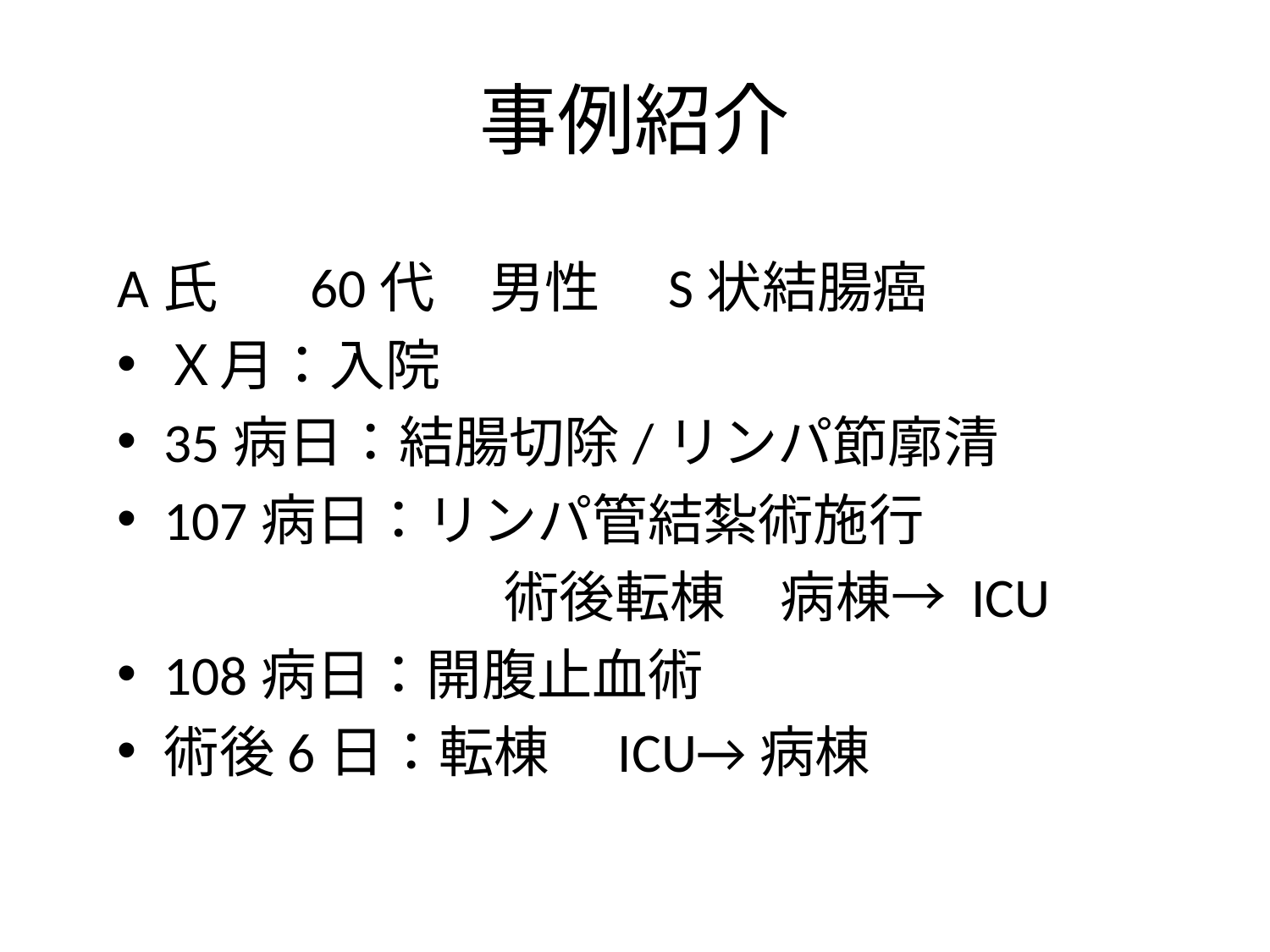

# 事例紹介
A氏　  60代　男性　S状結腸癌
Ｘ月：入院
35病日：結腸切除/リンパ節廓清
107病日：リンパ管結紮術施行
　　　　　　　術後転棟　病棟→ ICU
108病日：開腹止血術
術後6日：転棟　ICU→病棟